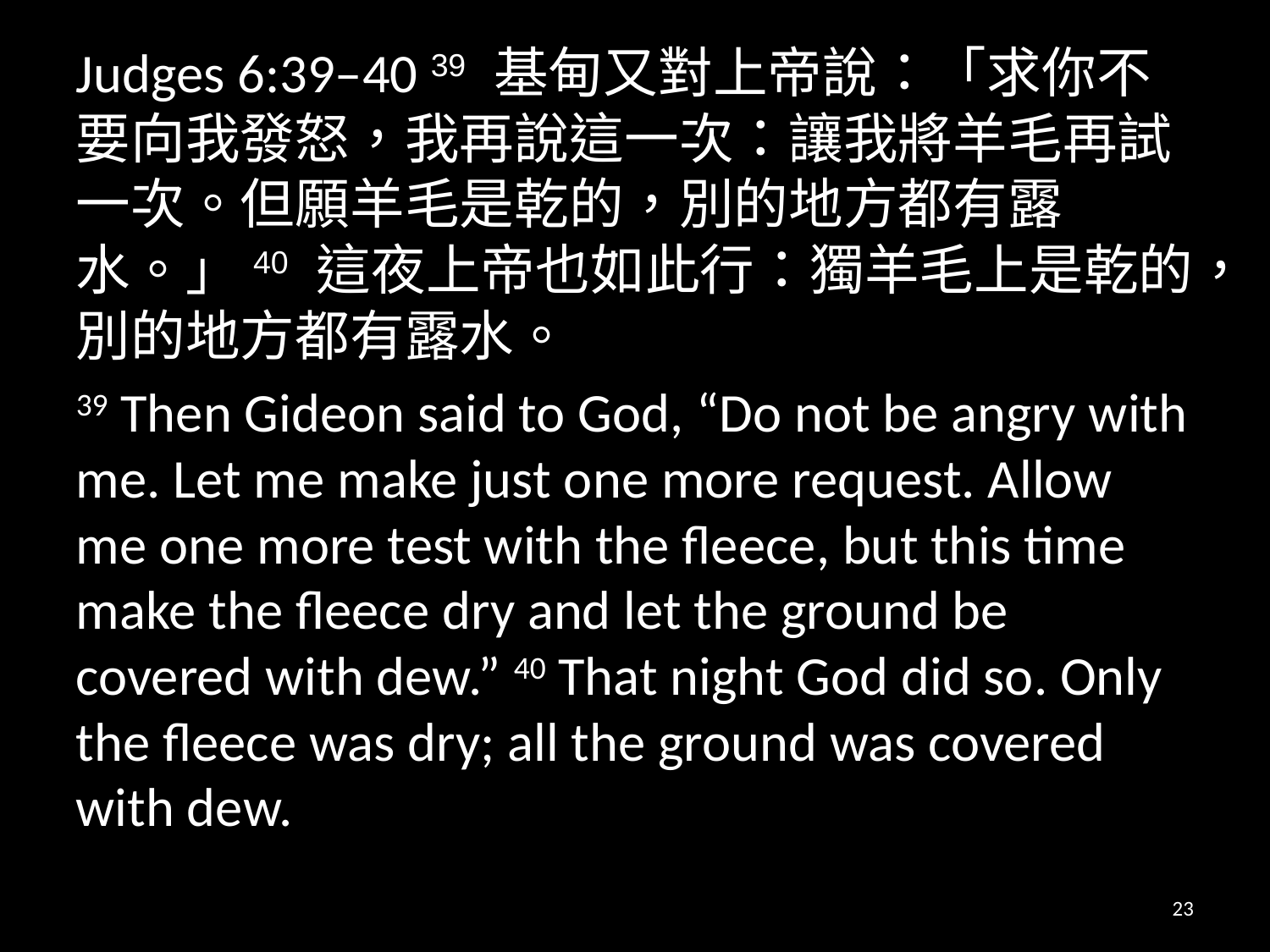

Judges 6:39–40 39 基甸又對上帝說：「求你不要向我發怒，我再說這一次：讓我將羊毛再試一次。但願羊毛是乾的，別的地方都有露水。」40 這夜上帝也如此行：獨羊毛上是乾的，別的地方都有露水。
39 Then Gideon said to God, “Do not be angry with me. Let me make just one more request. Allow me one more test with the fleece, but this time make the fleece dry and let the ground be covered with dew.” 40 That night God did so. Only the fleece was dry; all the ground was covered with dew.

23